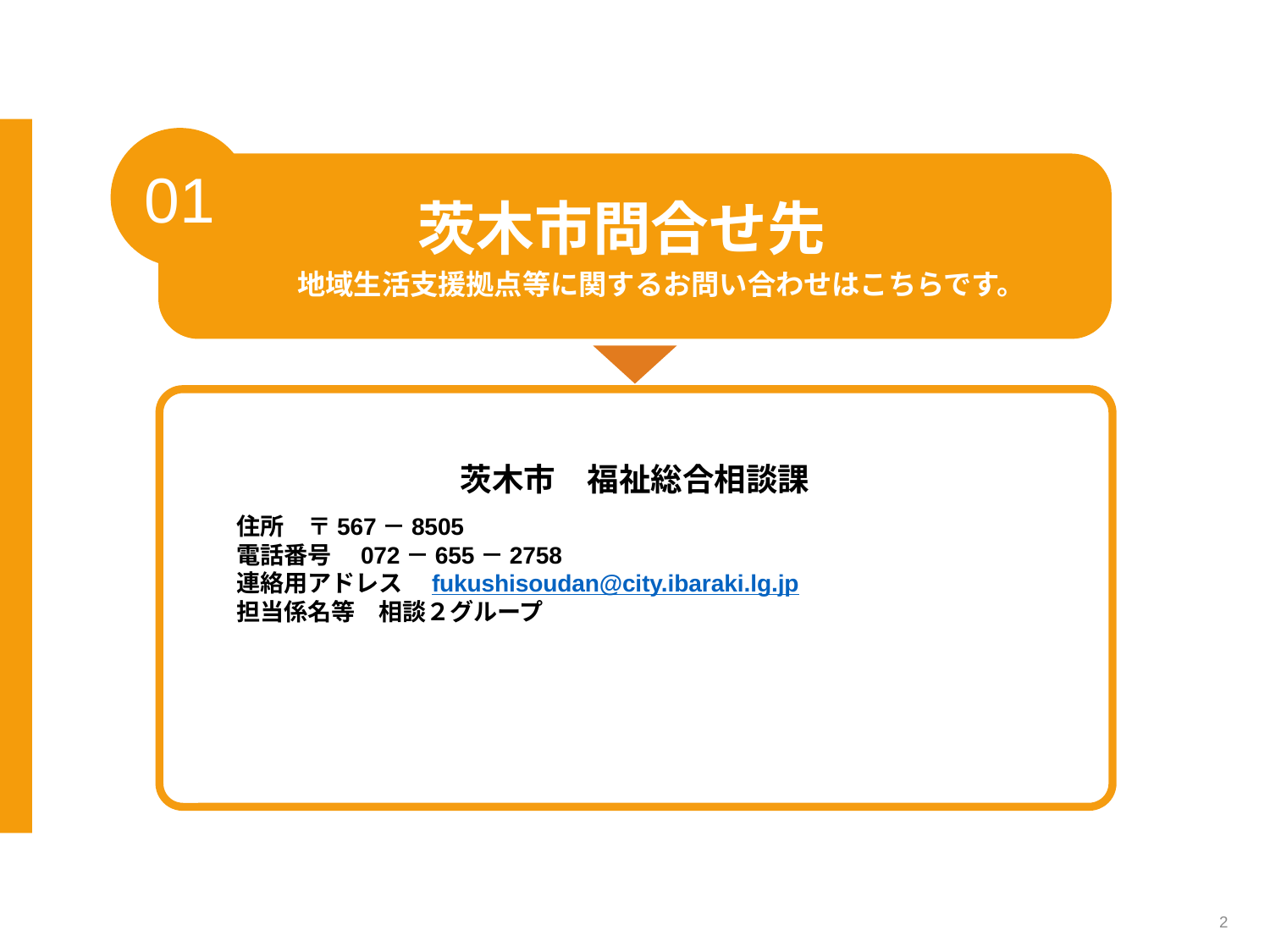

01

茨木市問合せ先
地域生活支援拠点等に関するお問い合わせはこちらです。

茨木市　福祉総合相談課
　　住所　〒567－8505
　　電話番号　072－655－2758
　　連絡用アドレス　fukushisoudan@city.ibaraki.lg.jp
　　担当係名等　相談２グループ
2